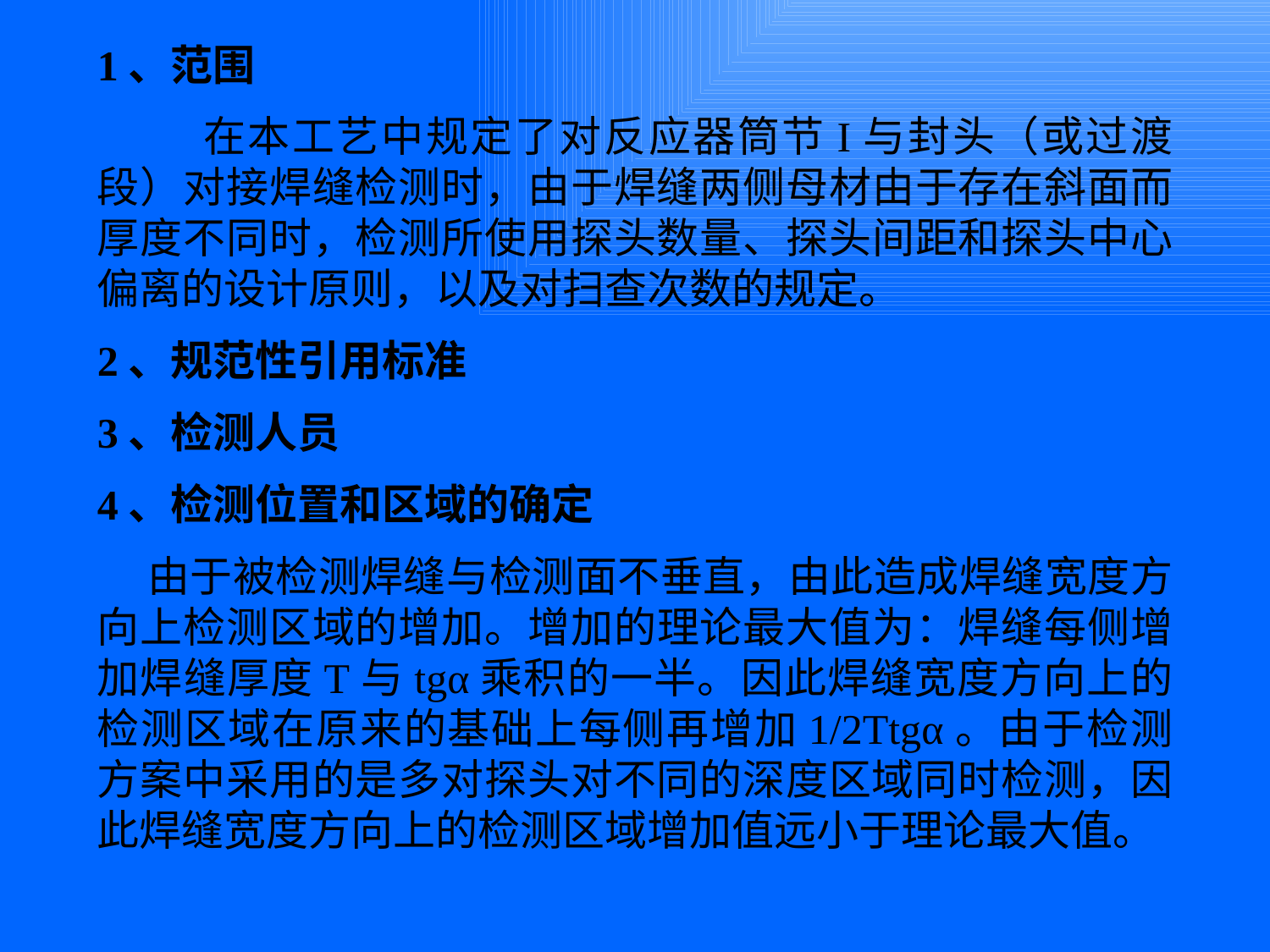

1、范围
        在本工艺中规定了对反应器筒节I与封头（或过渡段）对接焊缝检测时，由于焊缝两侧母材由于存在斜面而厚度不同时，检测所使用探头数量、探头间距和探头中心偏离的设计原则，以及对扫查次数的规定。
2、规范性引用标准
3、检测人员
4、检测位置和区域的确定
    由于被检测焊缝与检测面不垂直，由此造成焊缝宽度方向上检测区域的增加。增加的理论最大值为：焊缝每侧增加焊缝厚度T与tgα乘积的一半。因此焊缝宽度方向上的检测区域在原来的基础上每侧再增加1/2Ttgα。由于检测方案中采用的是多对探头对不同的深度区域同时检测，因此焊缝宽度方向上的检测区域增加值远小于理论最大值。